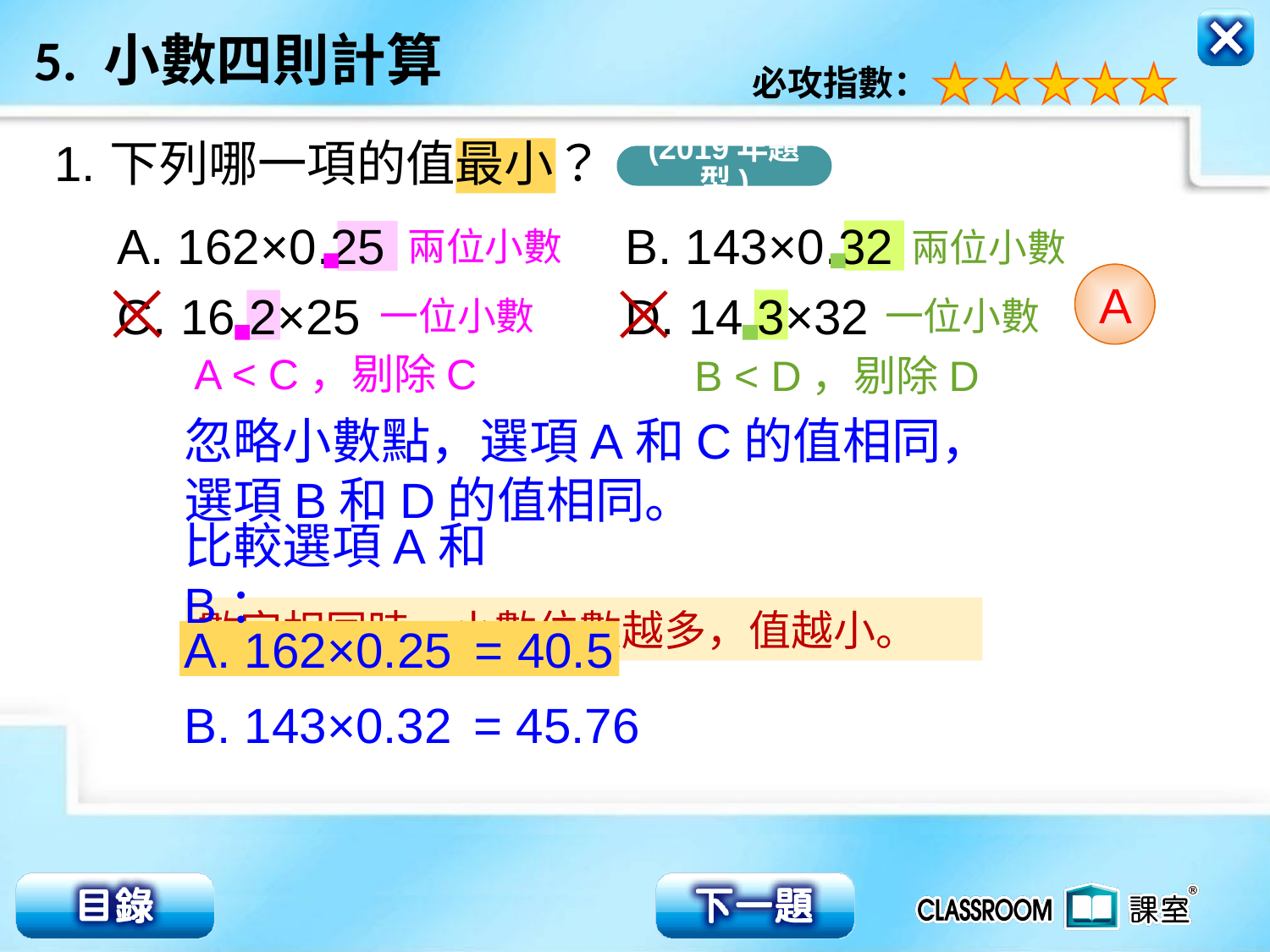

1.
下列哪一項的值最小？

(2019年題型)
A. 162×0.25 		B. 143×0.32
C. 16.2×25 		D. 14.3×32
兩位小數
兩位小數

A
一位小數
一位小數

A < C，剔除C
B < D，剔除D
忽略小數點，選項A和C的值相同，選項B和D的值相同。
比較選項A和B：
數字相同時，小數位數越多，值越小。
= 40.5
A. 162×0.25

B. 143×0.32
= 45.76